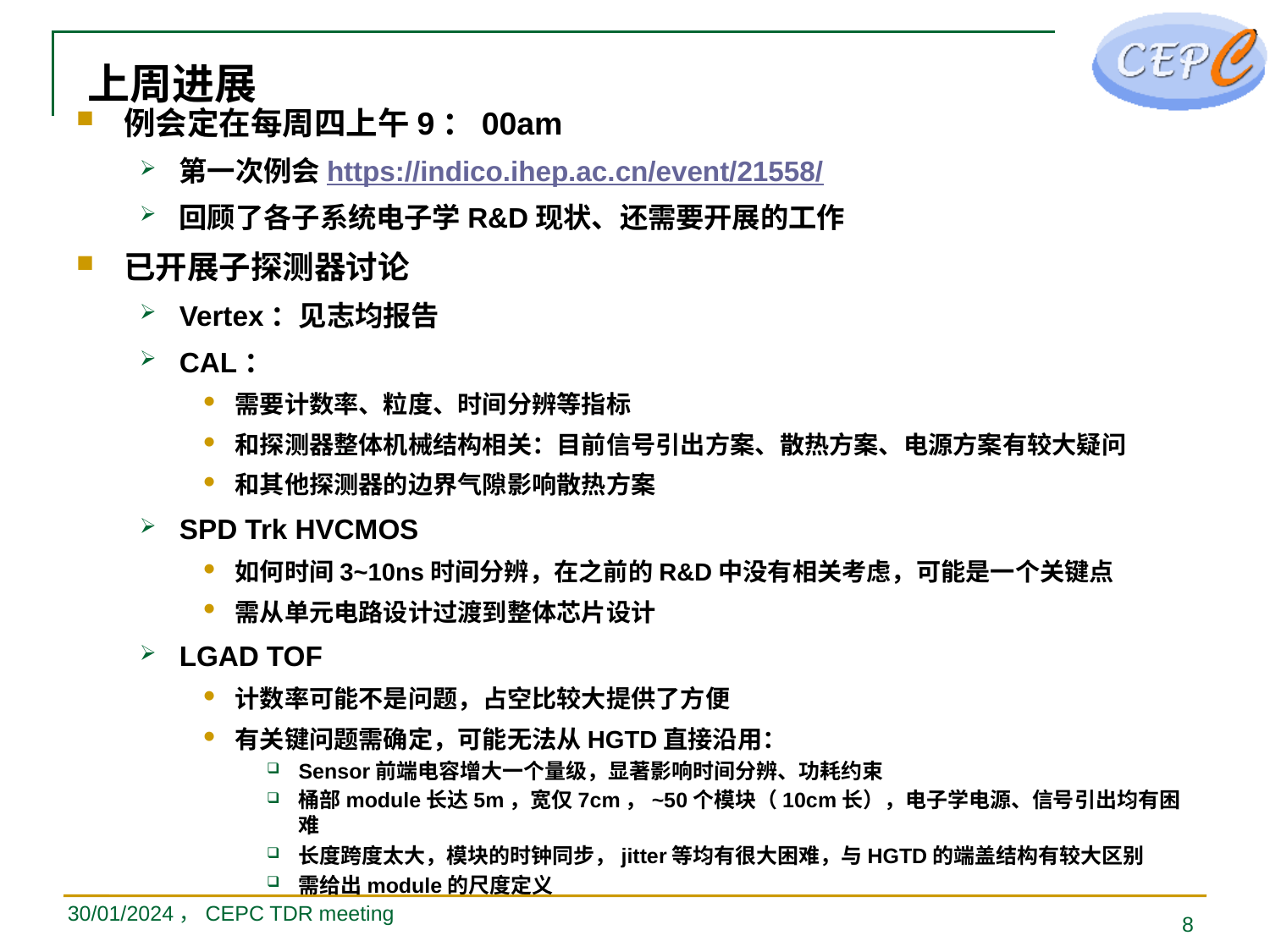

# 上周进展
例会定在每周四上午9：00am
第一次例会https://indico.ihep.ac.cn/event/21558/
回顾了各子系统电子学R&D现状、还需要开展的工作
已开展子探测器讨论
Vertex：见志均报告
CAL：
需要计数率、粒度、时间分辨等指标
和探测器整体机械结构相关：目前信号引出方案、散热方案、电源方案有较大疑问
和其他探测器的边界气隙影响散热方案
SPD Trk HVCMOS
如何时间3~10ns时间分辨，在之前的R&D中没有相关考虑，可能是一个关键点
需从单元电路设计过渡到整体芯片设计
LGAD TOF
计数率可能不是问题，占空比较大提供了方便
有关键问题需确定，可能无法从HGTD直接沿用：
Sensor前端电容增大一个量级，显著影响时间分辨、功耗约束
桶部module长达5m，宽仅7cm，~50个模块（10cm长），电子学电源、信号引出均有困难
长度跨度太大，模块的时钟同步，jitter等均有很大困难，与HGTD的端盖结构有较大区别
需给出module的尺度定义
30/01/2024，CEPC TDR meeting
8